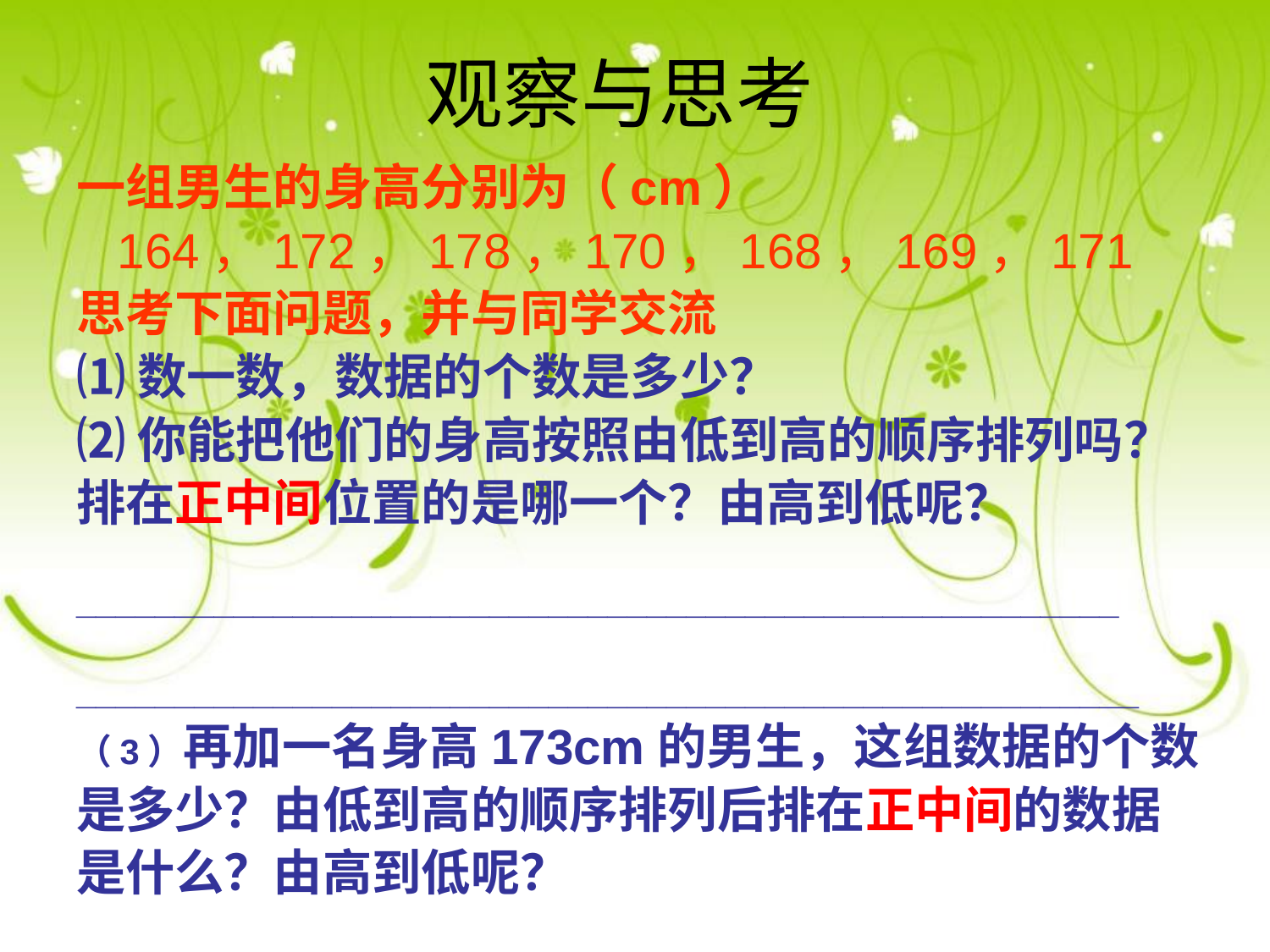

# 观察与思考
一组男生的身高分别为（cm）
   164，172，178，170，168，169，171
思考下面问题，并与同学交流
⑴数一数，数据的个数是多少？
⑵你能把他们的身高按照由低到高的顺序排列吗？
排在正中间位置的是哪一个？由高到低呢？

_____________________________________________________

______________________________________________________
（3）再加一名身高173cm的男生，这组数据的个数
是多少？由低到高的顺序排列后排在正中间的数据
是什么？由高到低呢？